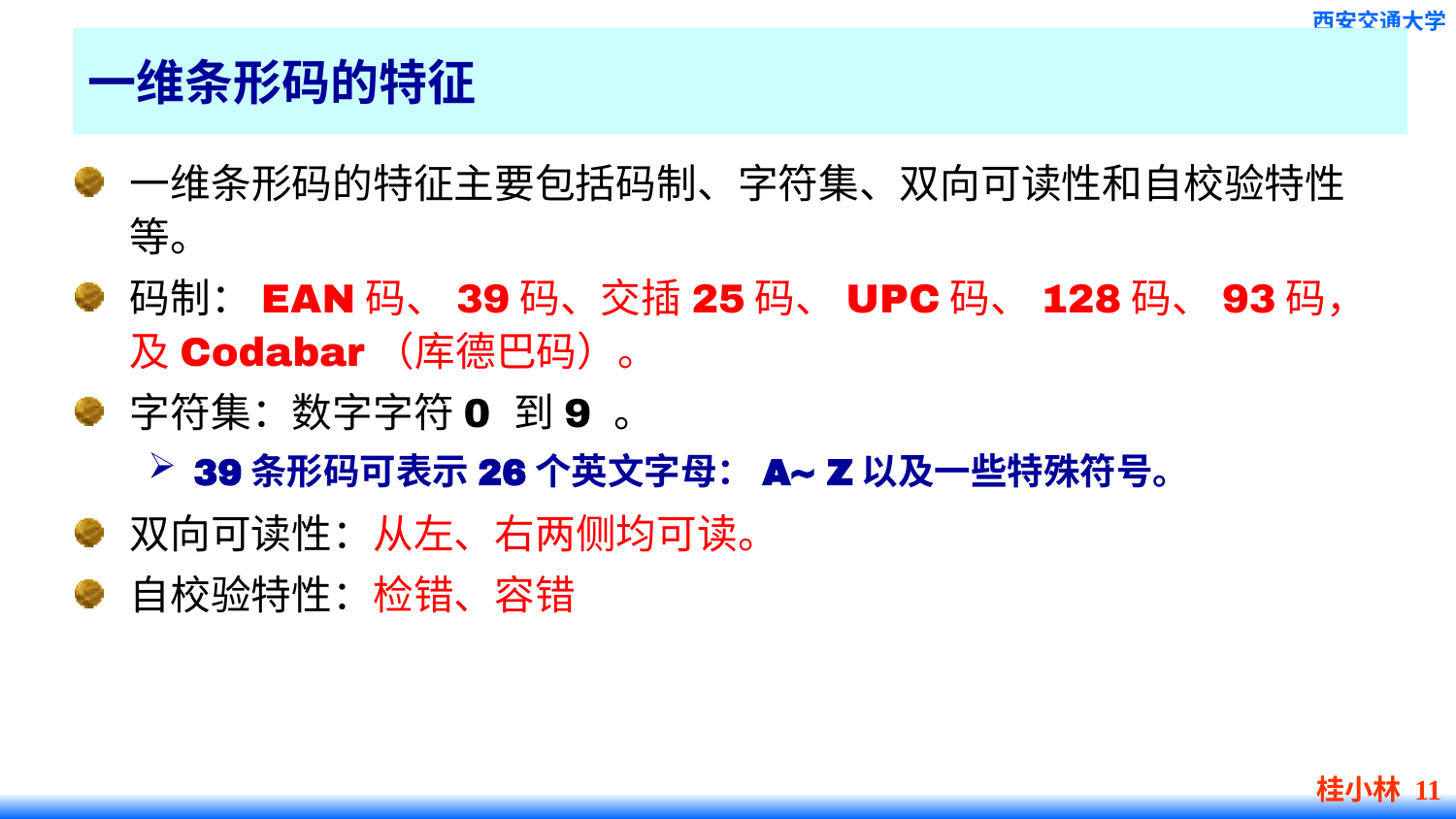

# 一维条形码的特征
一维条形码的特征主要包括码制、字符集、双向可读性和自校验特性等。
码制：EAN码、39码、交插25码、UPC码、128码、93码，及Codabar（库德巴码）。
字符集：数字字符0 到9 。
39条形码可表示26个英文字母：A~ Z以及一些特殊符号。
双向可读性：从左、右两侧均可读。
自校验特性：检错、容错
桂小林 11